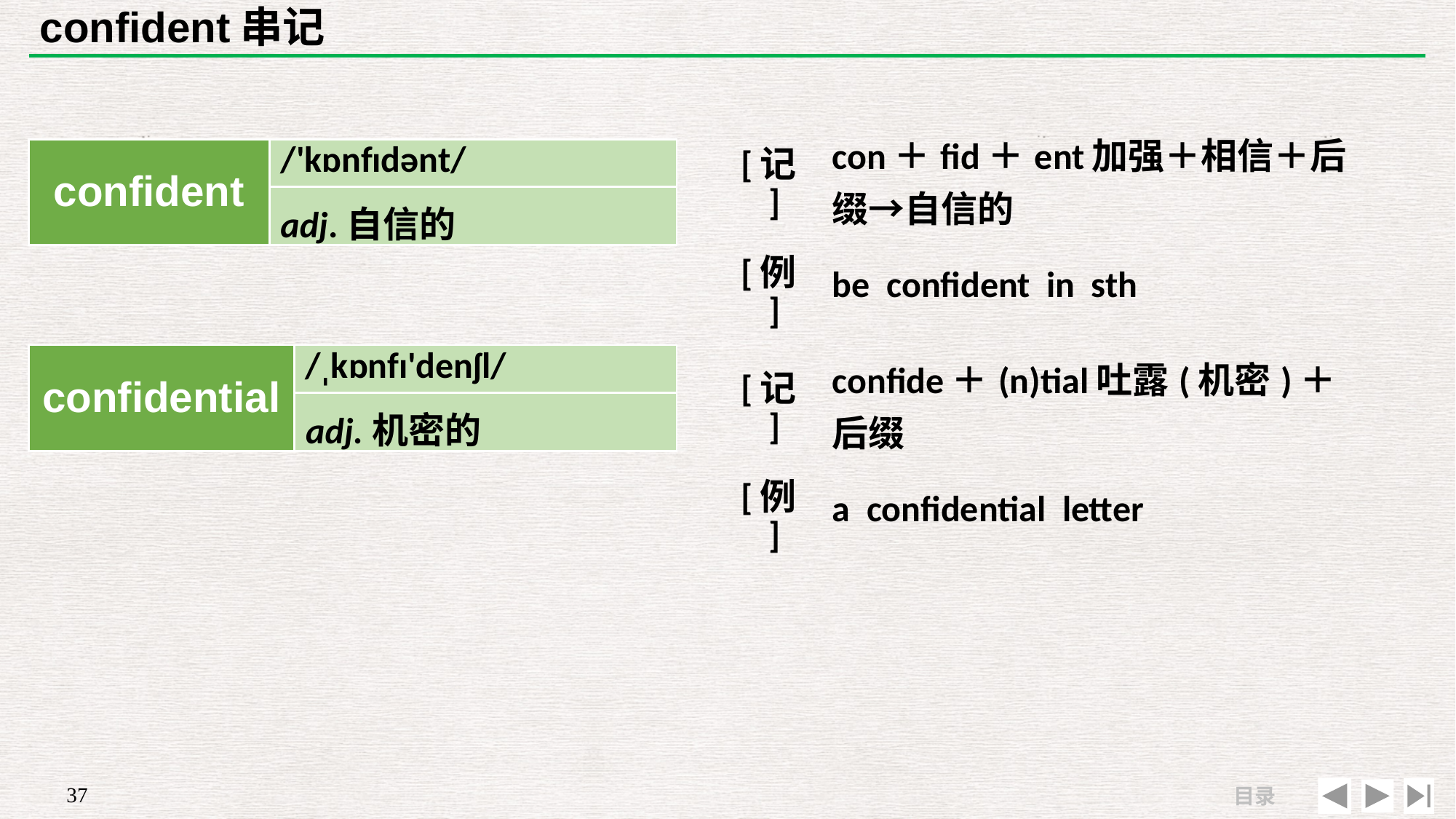

# confident串记

| [记] | con＋fid＋ent加强＋相信＋后缀→自信的 |
| --- | --- |
| [例] | be confident in sth |
| confident | /'kɒnfɪdənt/ |
| --- | --- |
|  |  |
adj.自信的
| confidential | /ˌkɒnfɪ'denʃl/ |
| --- | --- |
|  |  |
| [记] | confide＋(n)tial吐露(机密)＋后缀 |
| --- | --- |
| [例] | a confidential letter |
adj.机密的